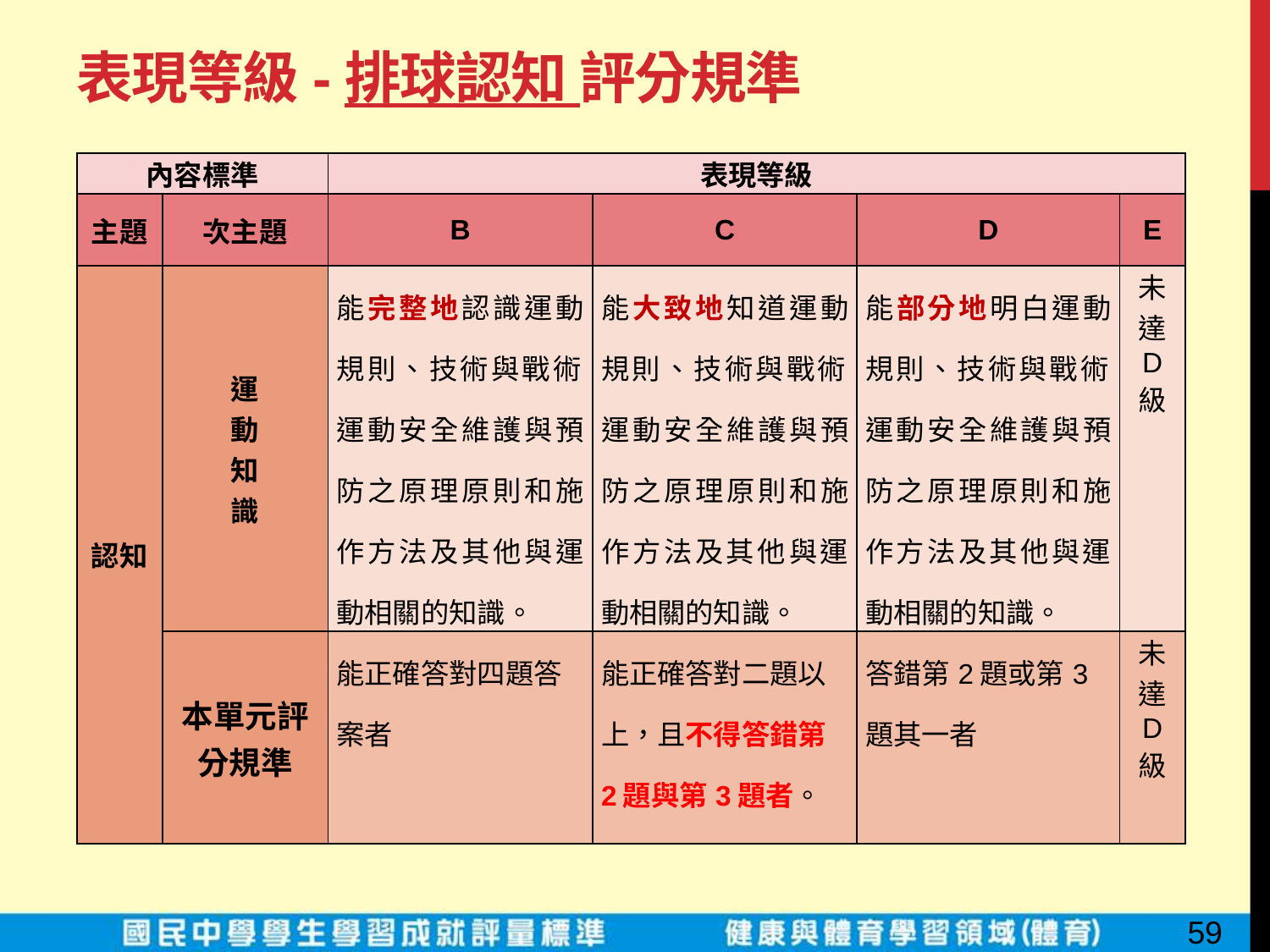

# 表現等級-排球認知 評分規準
| 內容標準 |  | 表現等級 |  |  |  |
| --- | --- | --- | --- | --- | --- |
| 主題 | 次主題 | B | C | D | E |
| 認知 | 運 動 知 識 | 能完整地認識運動規則、技術與戰術、運動安全維護與預防之原理原則和施作方法及其他與運動相關的知識。 | 能大致地知道運動規則、技術與戰術、運動安全維護與預防之原理原則和施作方法及其他與運動相關的知識。 | 能部分地明白運動規則、技術與戰術、運動安全維護與預防之原理原則和施作方法及其他與運動相關的知識。 | 未達 D 級 |
|  | 本單元評分規準 | 能正確答對四題答案者 | 能正確答對二題以上，且不得答錯第2題與第3題者。 | 答錯第2題或第3題其一者 | 未達 D 級 |
59